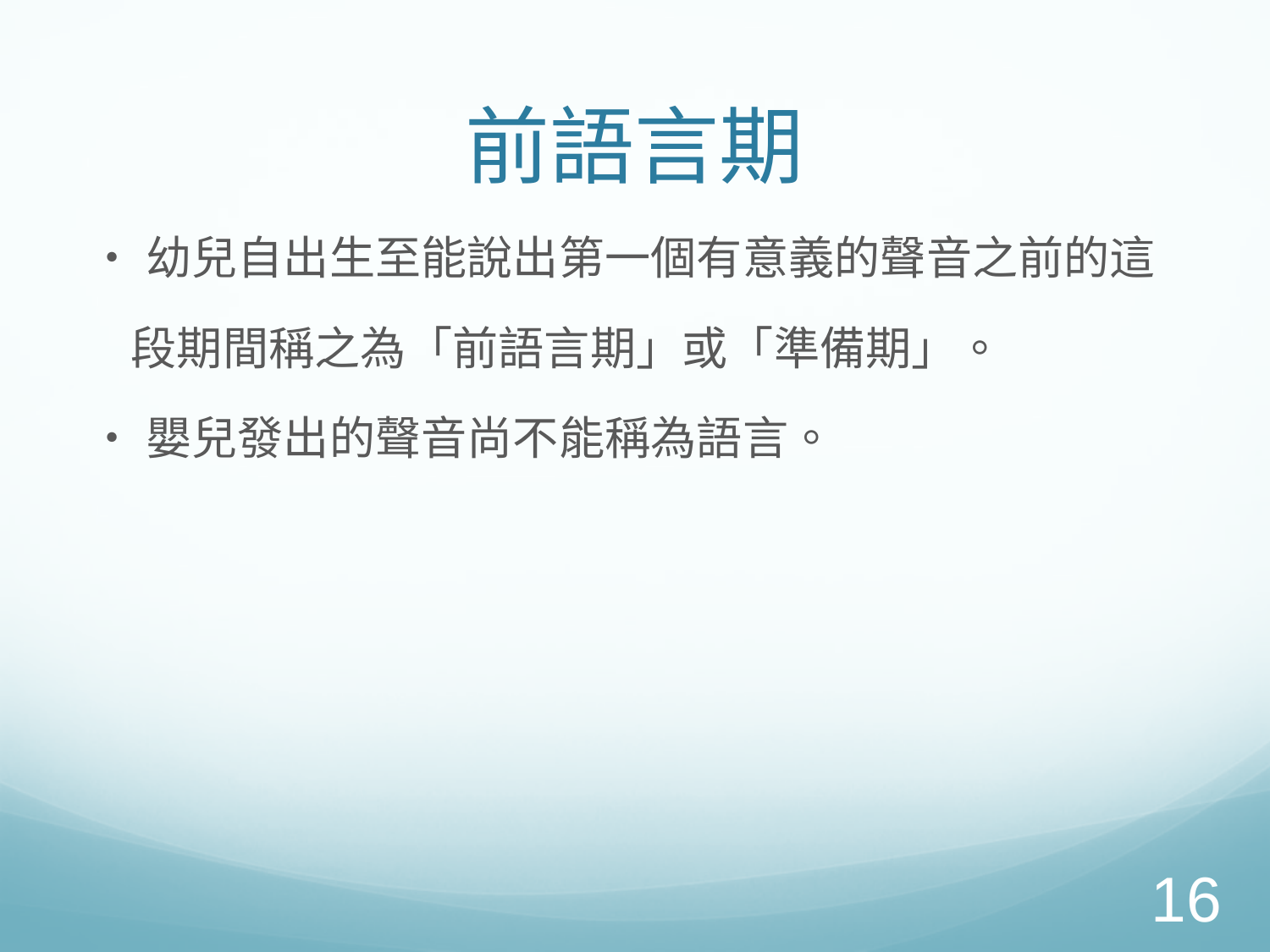

# 前語言期
‧幼兒自出生至能說出第一個有意義的聲音之前的這
   段期間稱之為「前語言期」或「準備期」。
‧嬰兒發出的聲音尚不能稱為語言。

16